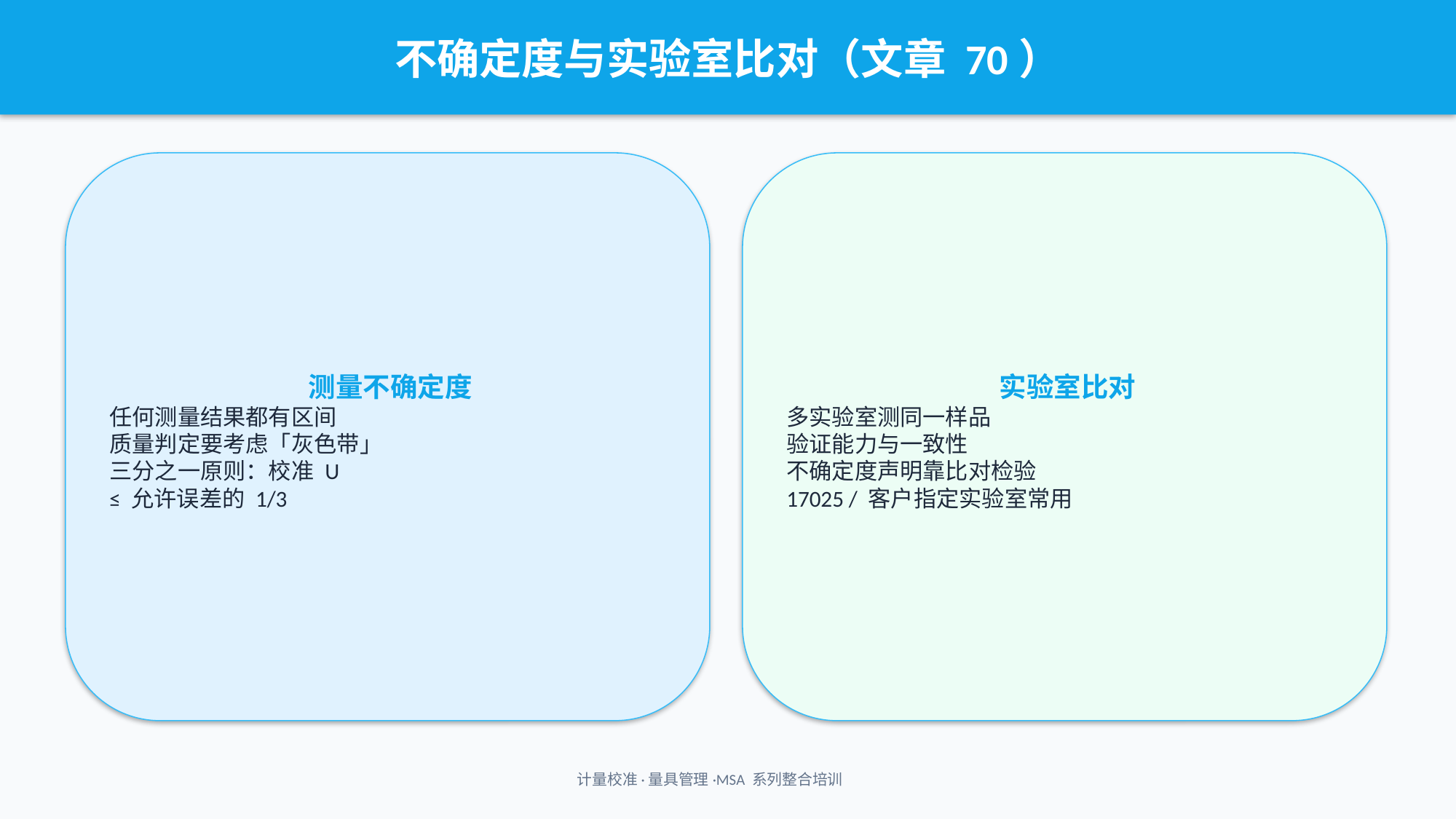

不确定度与实验室比对（文章 70）
测量不确定度
任何测量结果都有区间
质量判定要考虑「灰色带」
三分之一原则：校准 U
≤ 允许误差的 1/3
实验室比对
多实验室测同一样品
验证能力与一致性
不确定度声明靠比对检验
17025 / 客户指定实验室常用
计量校准·量具管理·MSA 系列整合培训